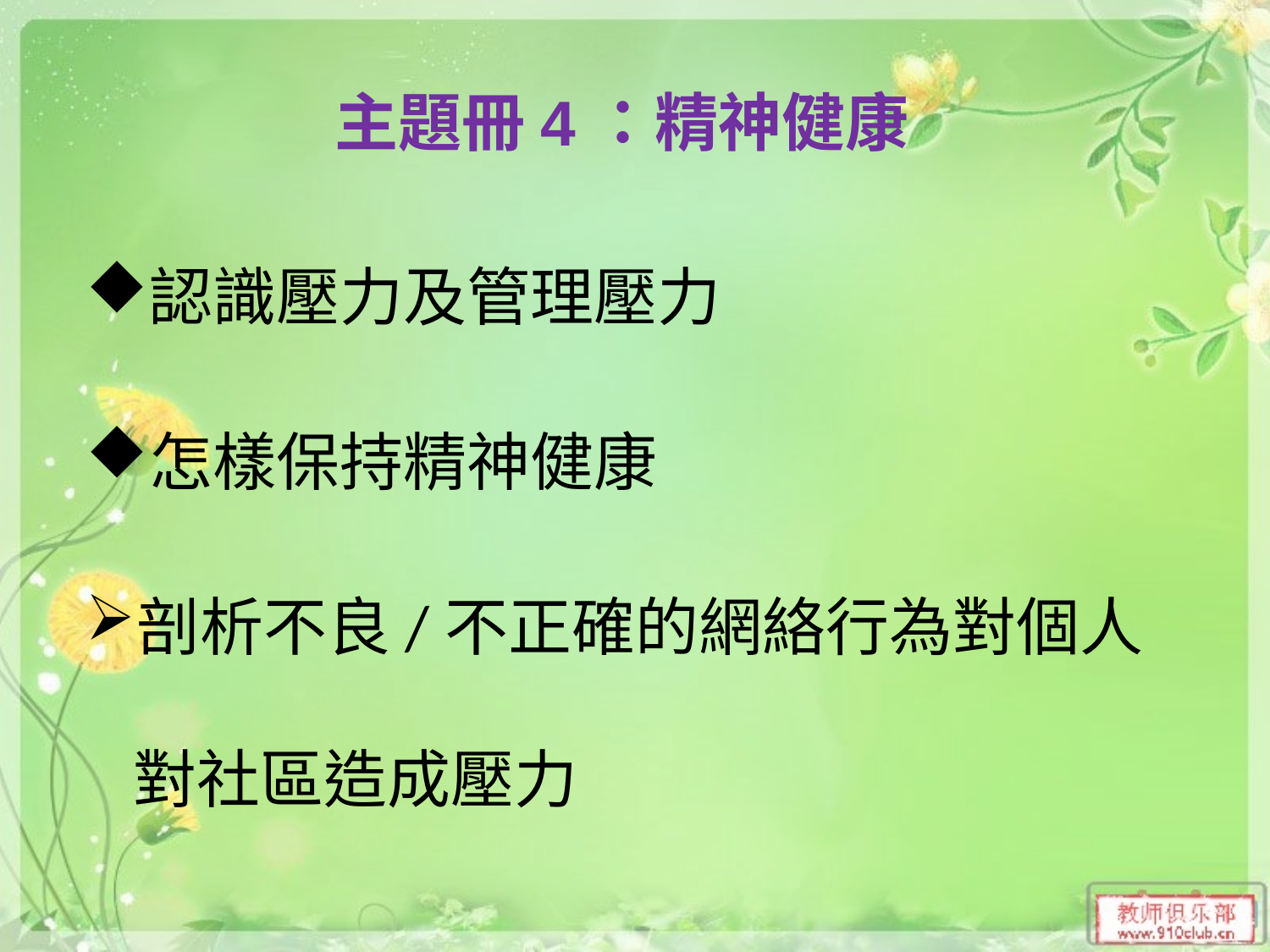

主題冊4：精神健康
認識壓力及管理壓力
怎樣保持精神健康
剖析不良/不正確的網絡行為對個人對社區造成壓力